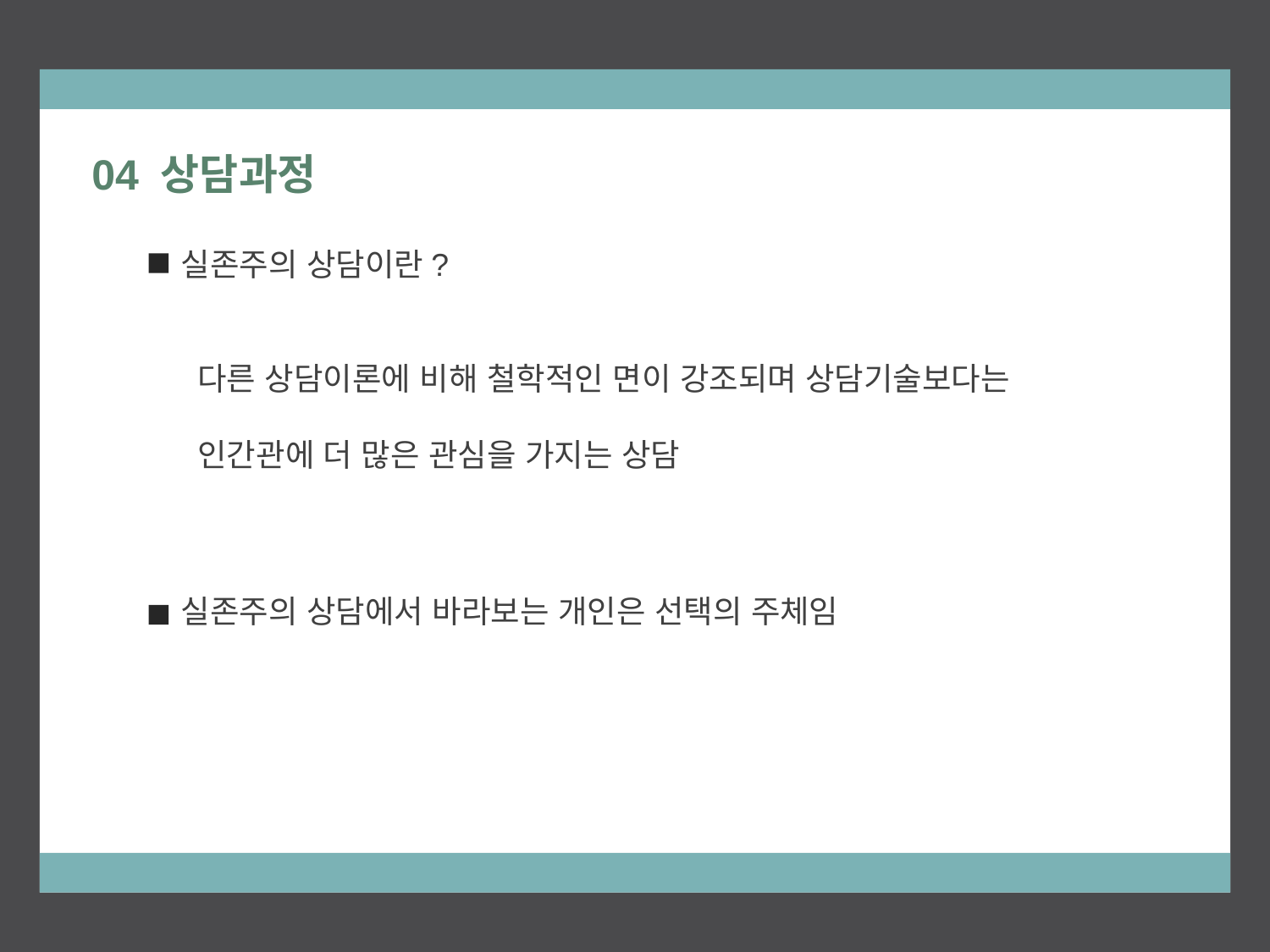

04 상담과정
실존주의 상담이란?

 다른 상담이론에 비해 철학적인 면이 강조되며 상담기술보다는

 인간관에 더 많은 관심을 가지는 상담

실존주의 상담에서 바라보는 개인은 선택의 주체임